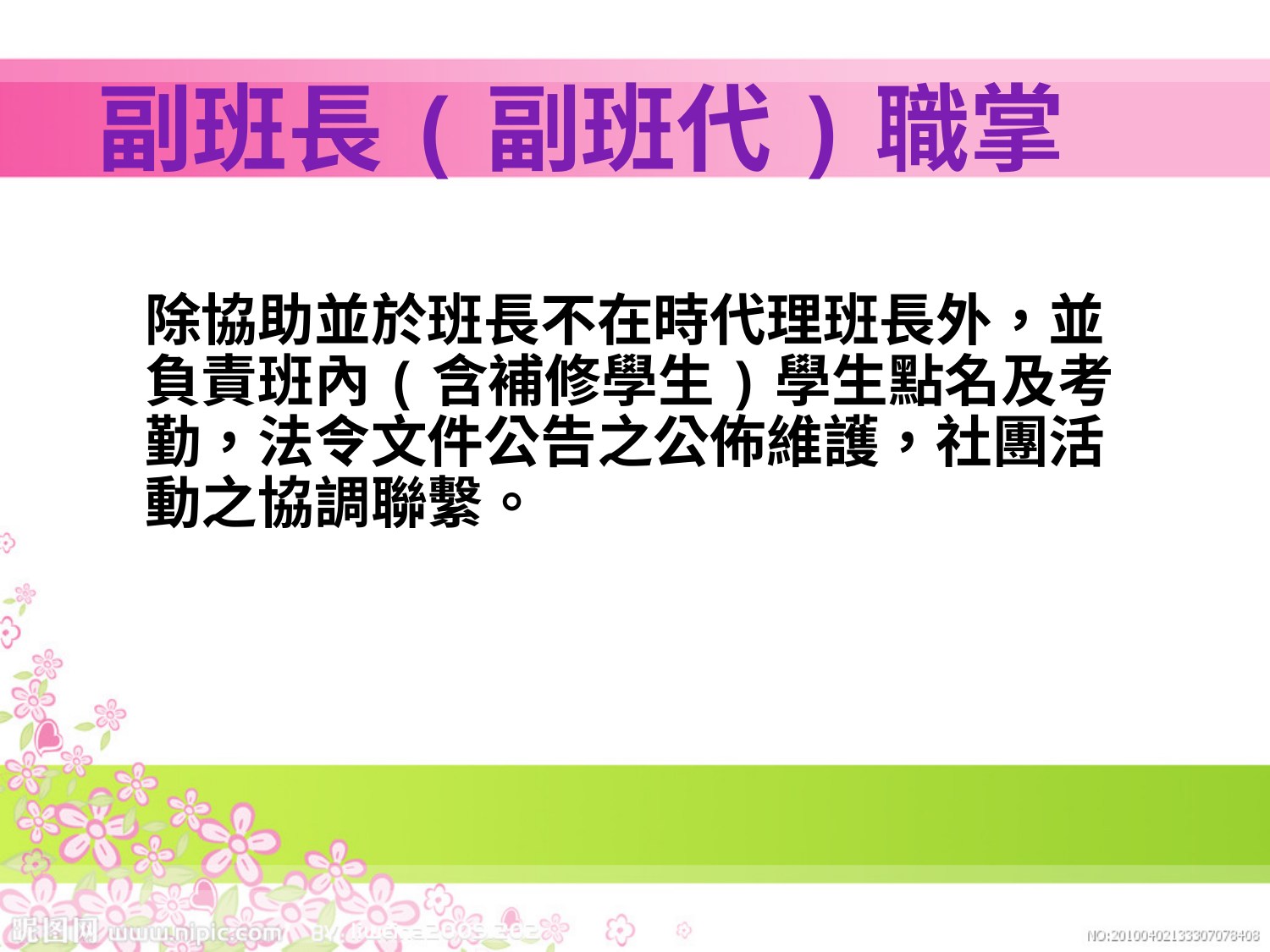

# 副班長(副班代)職掌
除協助並於班長不在時代理班長外，並負責班內(含補修學生)學生點名及考勤，法令文件公告之公佈維護，社團活動之協調聯繫。